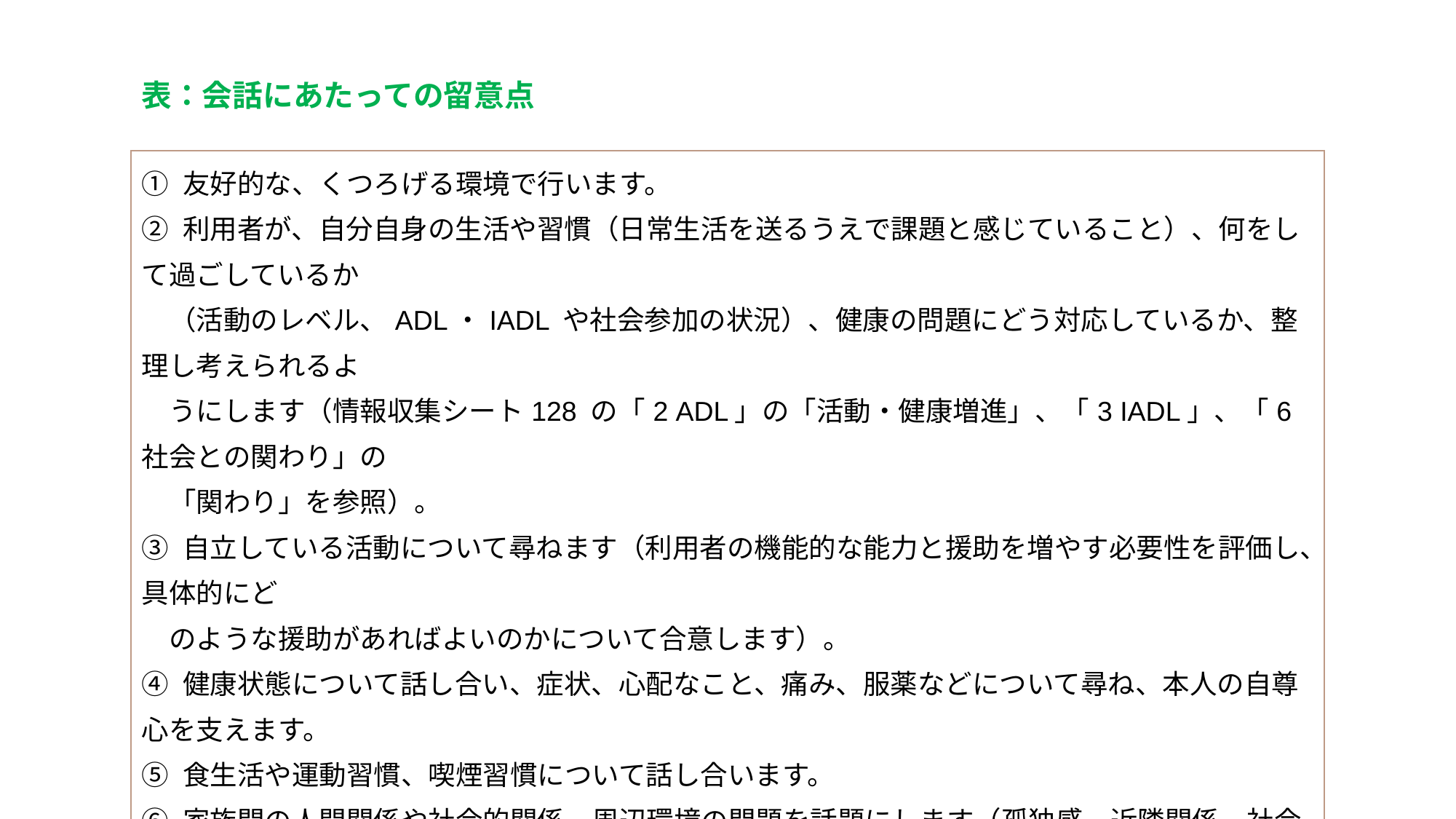

表：会話にあたっての留意点
| ① 友好的な、くつろげる環境で行います。 ② 利用者が、自分自身の生活や習慣（日常生活を送るうえで課題と感じていること）、何をして過ごしているか 　（活動のレベル、ADL・IADL や社会参加の状況）、健康の問題にどう対応しているか、整理し考えられるよ 　うにします（情報収集シート128 の「2 ADL」の「活動・健康増進」、「3 IADL」、「6 社会との関わり」の 　「関わり」を参照）。 ③ 自立している活動について尋ねます（利用者の機能的な能力と援助を増やす必要性を評価し、具体的にど　 　のような援助があればよいのかについて合意します）。 ④ 健康状態について話し合い、症状、心配なこと、痛み、服薬などについて尋ね、本人の自尊心を支えます。 ⑤ 食生活や運動習慣、喫煙習慣について話し合います。 ⑥ 家族間の人間関係や社会的関係、周辺環境の問題を話題にします（孤独感、近隣関係、社会的孤立、　 　過保護についての心配を含む）。 ⑦ 会話のなかで出てきた、高齢者の意欲につながりそうな情報に耳を傾けます。高齢者の意欲を把握するのは 　難しいだけでなく、支援者が虚弱高齢者の可能性を過少評価しがちなので気をつけます。 |
| --- |